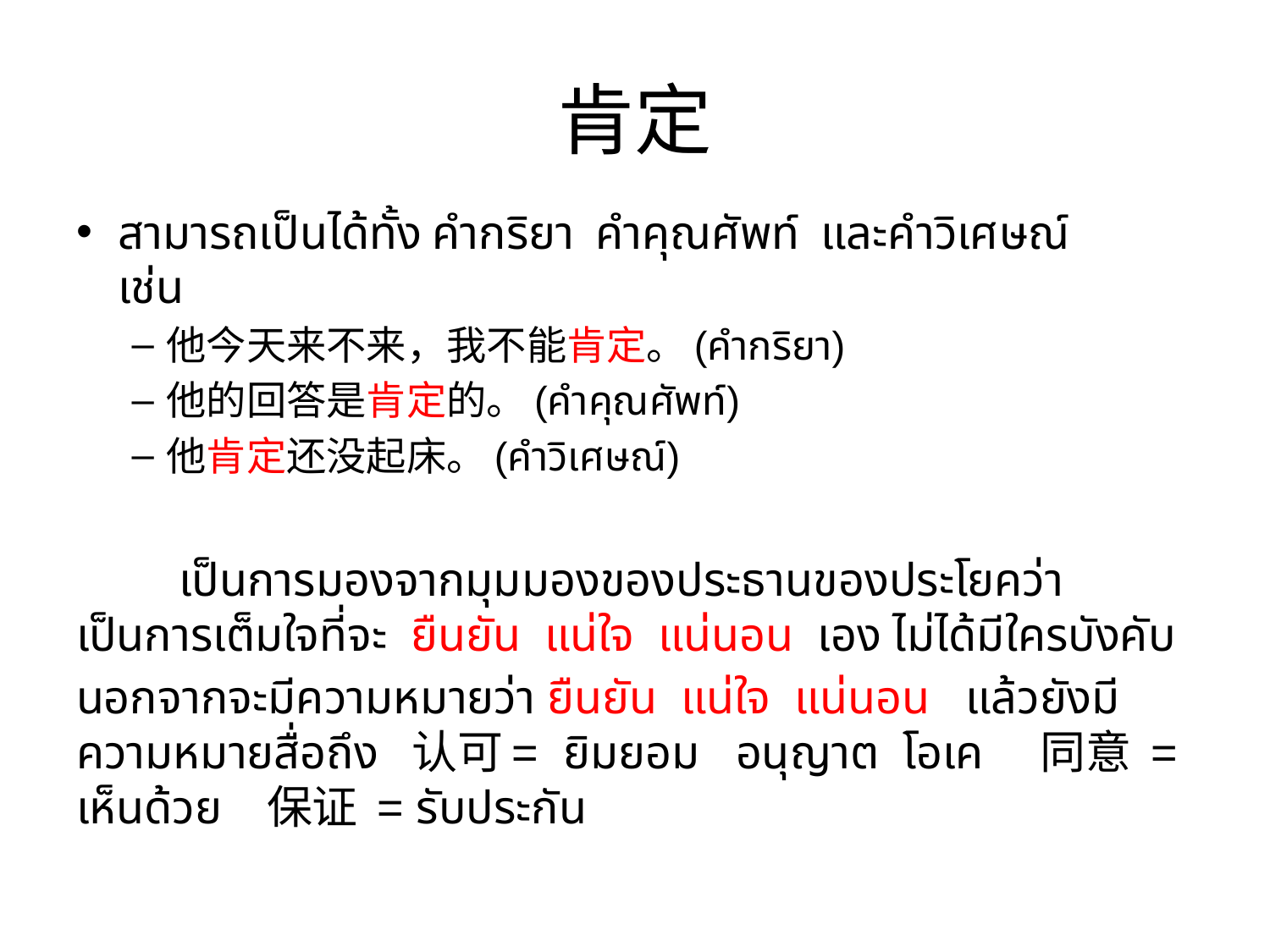

# 肯定
สามารถเป็นได้ทั้ง คำกริยา  คำคุณศัพท์  และคำวิเศษณ์
เช่น
他今天来不来，我不能肯定。(คำกริยา)
他的回答是肯定的。(คำคุณศัพท์)
他肯定还没起床。(คำวิเศษณ์)

	เป็นการมองจากมุมมองของประธานของประโยคว่าเป็นการเต็มใจที่จะ  ยืนยัน  แน่ใจ  แน่นอน  เอง ไม่ได้มีใครบังคับ
นอกจากจะมีความหมายว่า ยืนยัน  แน่ใจ  แน่นอน   แล้วยังมีความหมายสื่อถึง  认可=  ยิมยอม   อนุญาต  โอเค    同意 = เห็นด้วย   保证 = รับประกัน